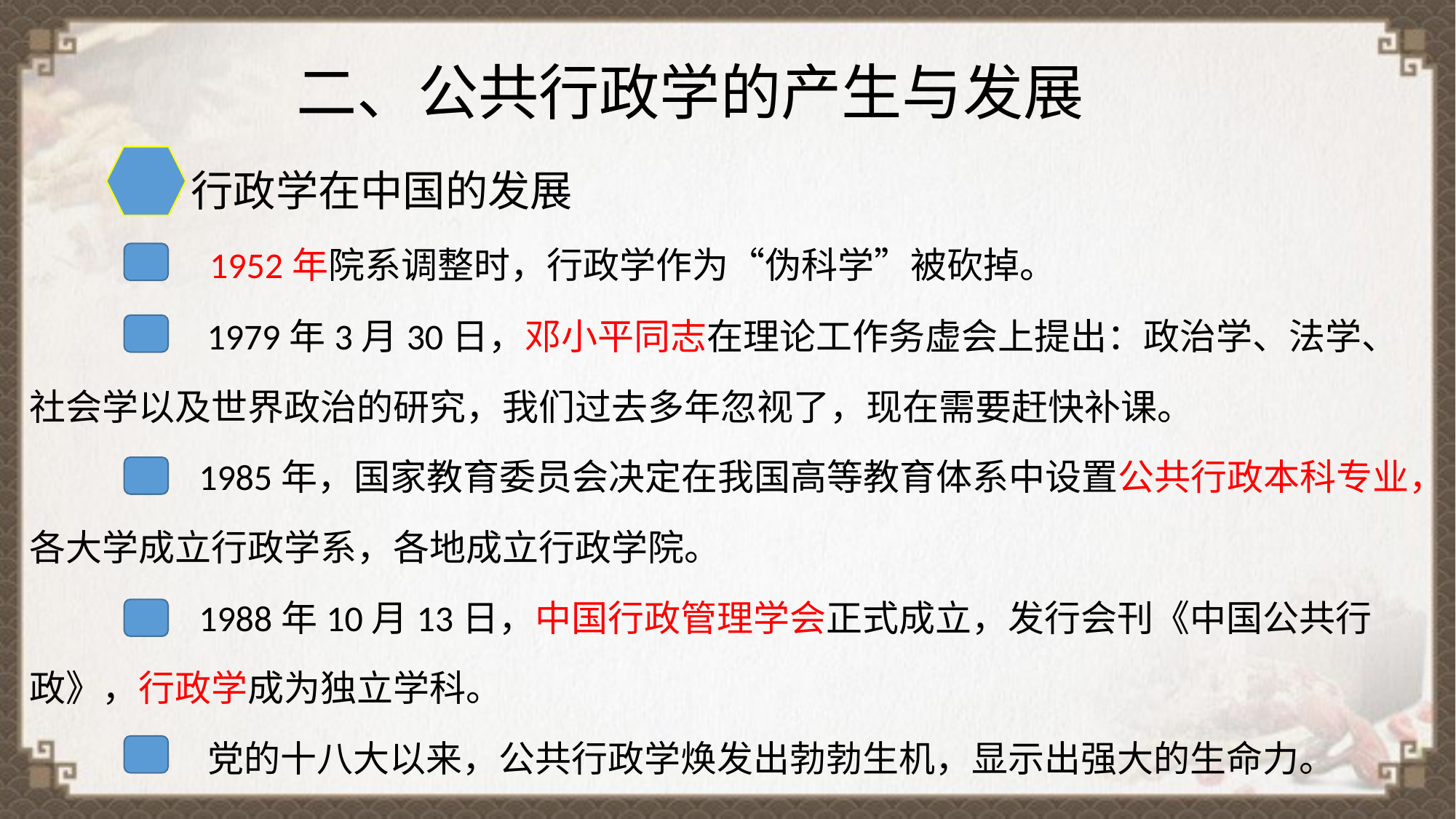

二、公共行政学的产生与发展
         行政学在中国的发展
             1952年院系调整时，行政学作为“伪科学”被砍掉。
               1979年3月30日，邓小平同志在理论工作务虚会上提出：政治学、法学、社会学以及世界政治的研究，我们过去多年忽视了，现在需要赶快补课。
              1985年，国家教育委员会决定在我国高等教育体系中设置公共行政本科专业，各大学成立行政学系，各地成立行政学院。
              1988年10月13日，中国行政管理学会正式成立，发行会刊《中国公共行政》，行政学成为独立学科。
              党的十八大以来，公共行政学焕发出勃勃生机，显示出强大的生命力。